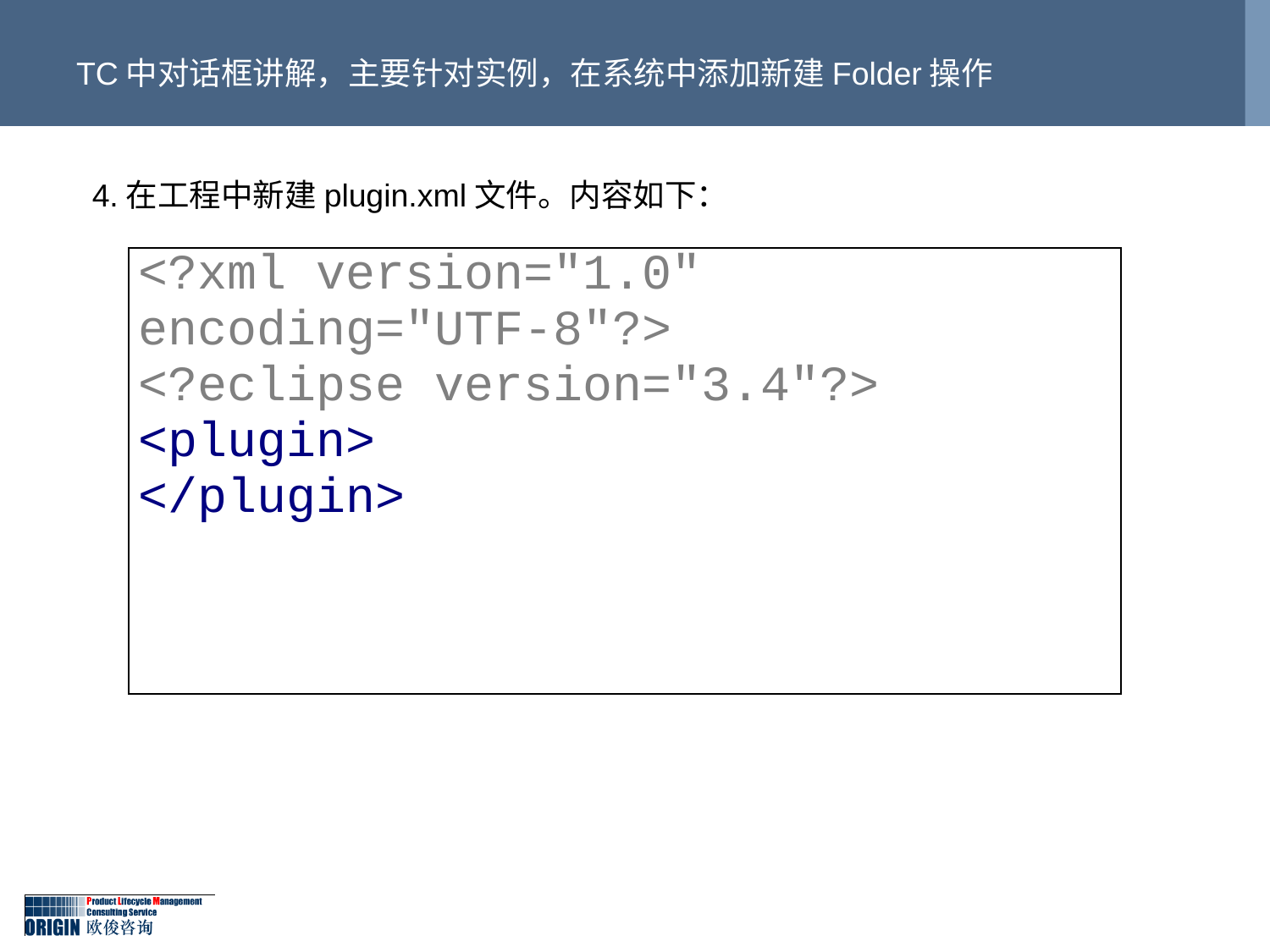

# TC中对话框讲解，主要针对实例，在系统中添加新建Folder操作
4.在工程中新建plugin.xml文件。内容如下：

| <?xml version="1.0" encoding="UTF-8"?> <?eclipse version="3.4"?> <plugin> </plugin> |
| --- |